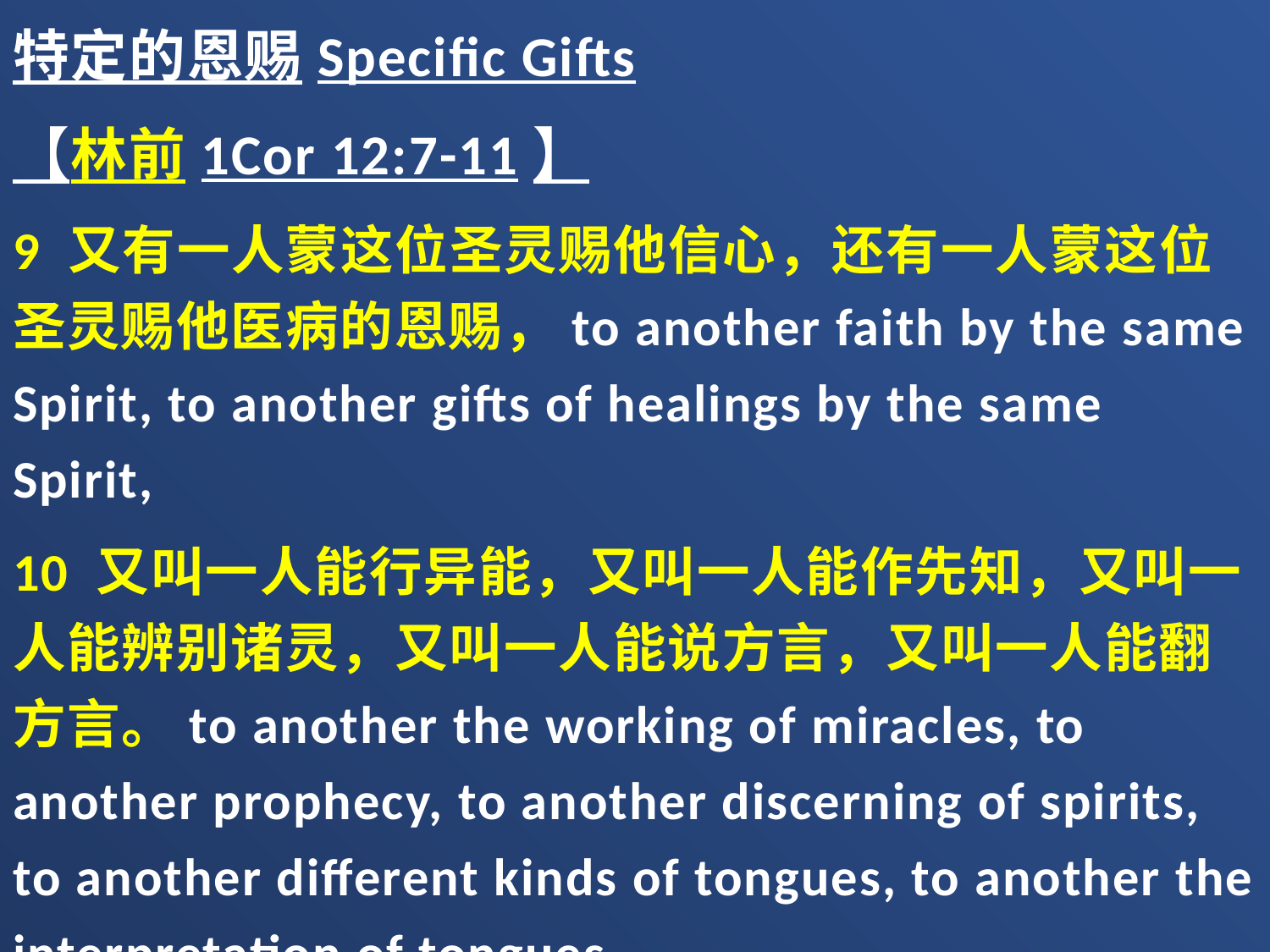

特定的恩赐Specific Gifts
【林前1Cor 12:7-11】
9 又有一人蒙这位圣灵赐他信心，还有一人蒙这位圣灵赐他医病的恩赐，to another faith by the same Spirit, to another gifts of healings by the same Spirit,
10 又叫一人能行异能，又叫一人能作先知，又叫一人能辨别诸灵，又叫一人能说方言，又叫一人能翻方言。to another the working of miracles, to another prophecy, to another discerning of spirits, to another different kinds of tongues, to another the interpretation of tongues.